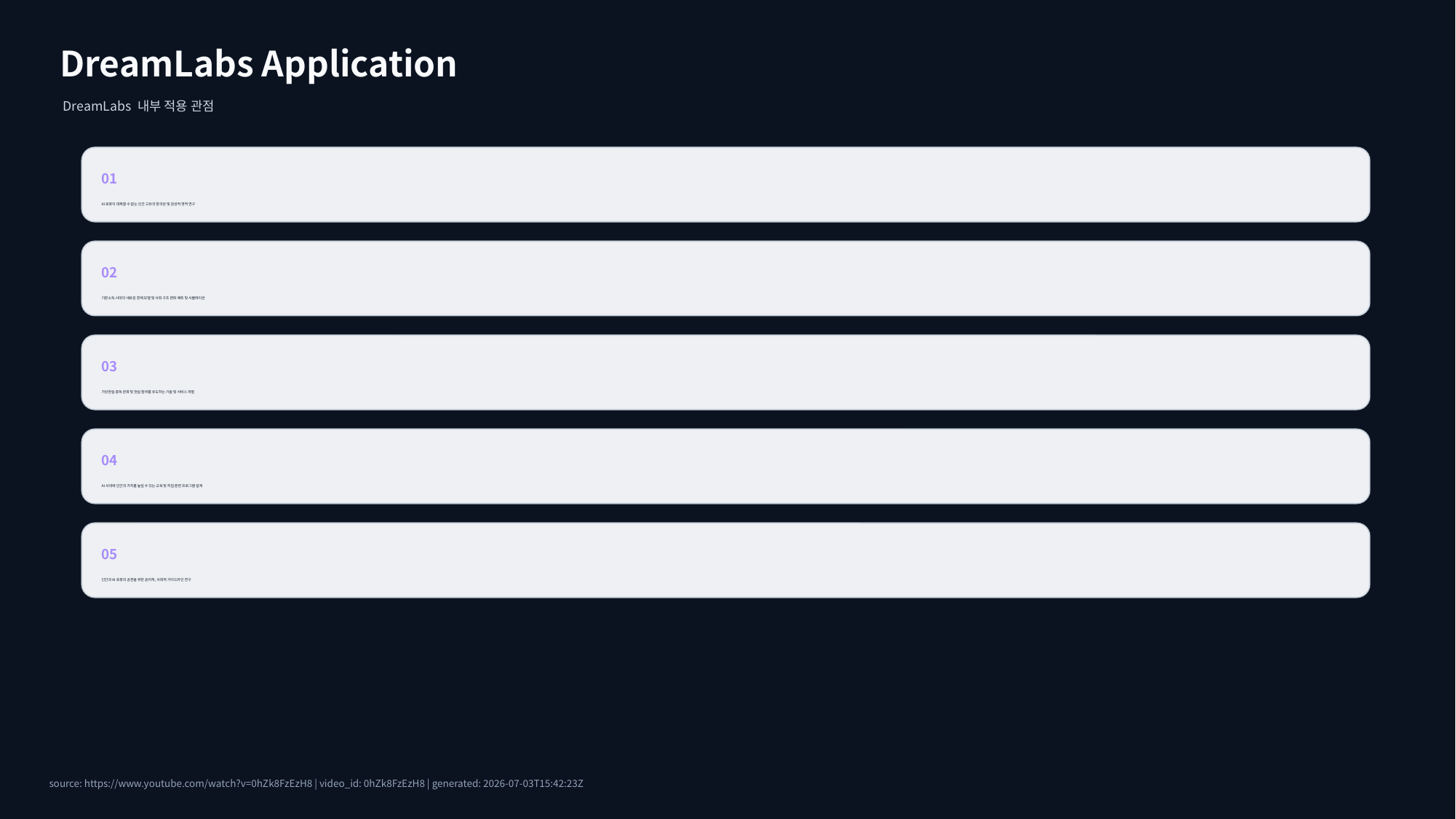

DreamLabs Application
DreamLabs 내부 적용 관점

01
AI 로봇이 대체할 수 없는 인간 고유의 창의성 및 감성적 영역 연구

02
기본소득 시대의 새로운 경제 모델 및 사회 구조 변화 예측 및 시뮬레이션

03
가상현실 중독 완화 및 현실 참여를 유도하는 기술 및 서비스 개발

04
AI 시대에 인간의 가치를 높일 수 있는 교육 및 직업 훈련 프로그램 설계

05
인간과 AI 로봇의 공존을 위한 윤리적, 사회적 가이드라인 연구
source: https://www.youtube.com/watch?v=0hZk8FzEzH8 | video_id: 0hZk8FzEzH8 | generated: 2026-07-03T15:42:23Z